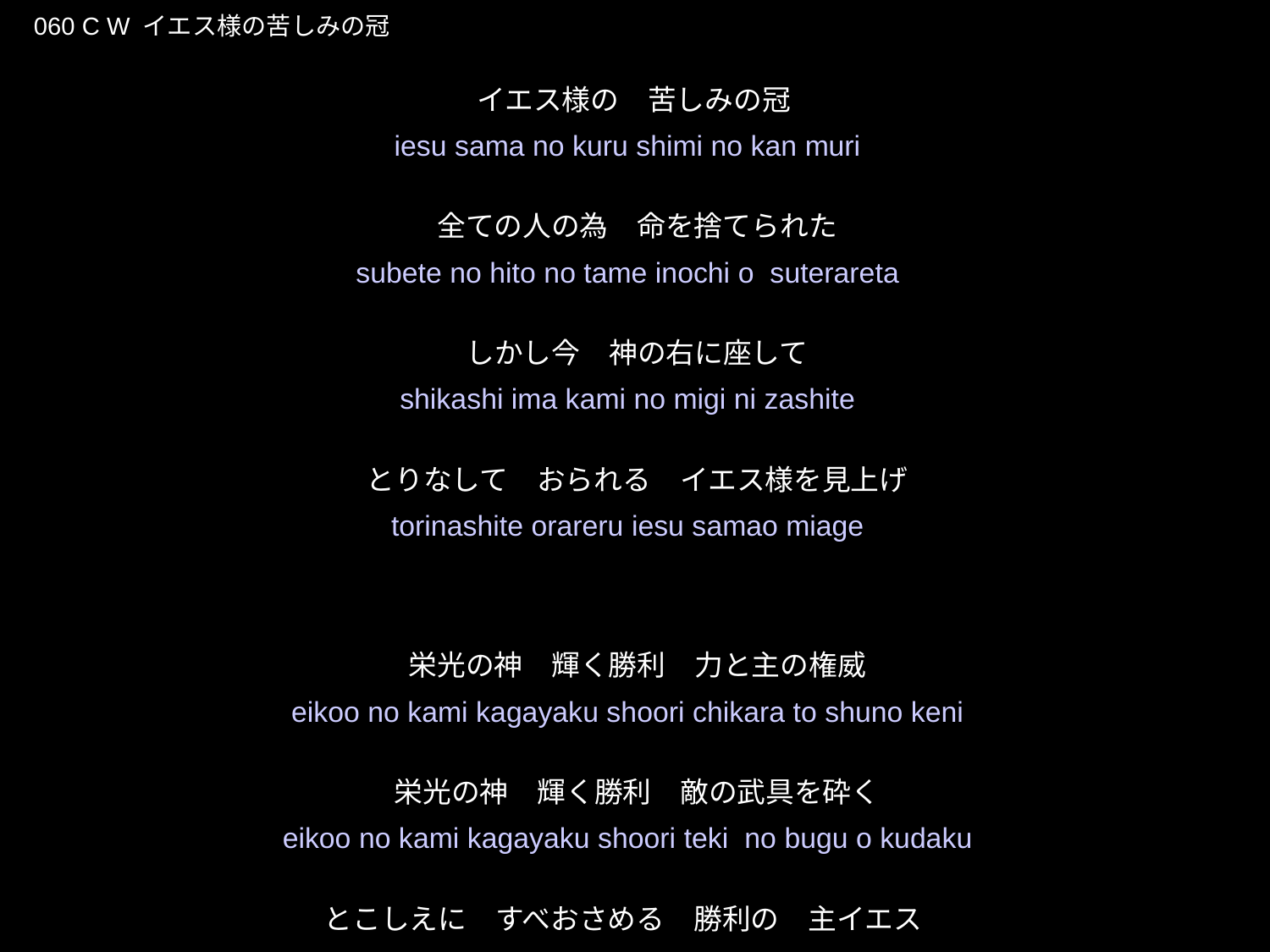

いえすさまのくるしみのかんむり
★W
060 C W イエス様の苦しみの冠
イエス様の　苦しみの冠
全ての人の為　命を捨てられた
しかし今　神の右に座して
とりなして　おられる　イエス様を見上げ
栄光の神　輝く勝利　力と主の権威
栄光の神　輝く勝利　敵の武具を砕く
とこしえに　すべおさめる　勝利の　主イエス
★５
iesu sama no kuru shimi no kan muri
subete no hito no tame inochi o  suterareta
shikashi ima kami no migi ni zashite
torinashite orareru iesu samao miage
eikoo no kami kagayaku shoori chikara to shuno keni
eikoo no kami kagayaku shoori teki  no bugu o kudaku
tokoshie ni sube o sameru shoori no  no shu iesu